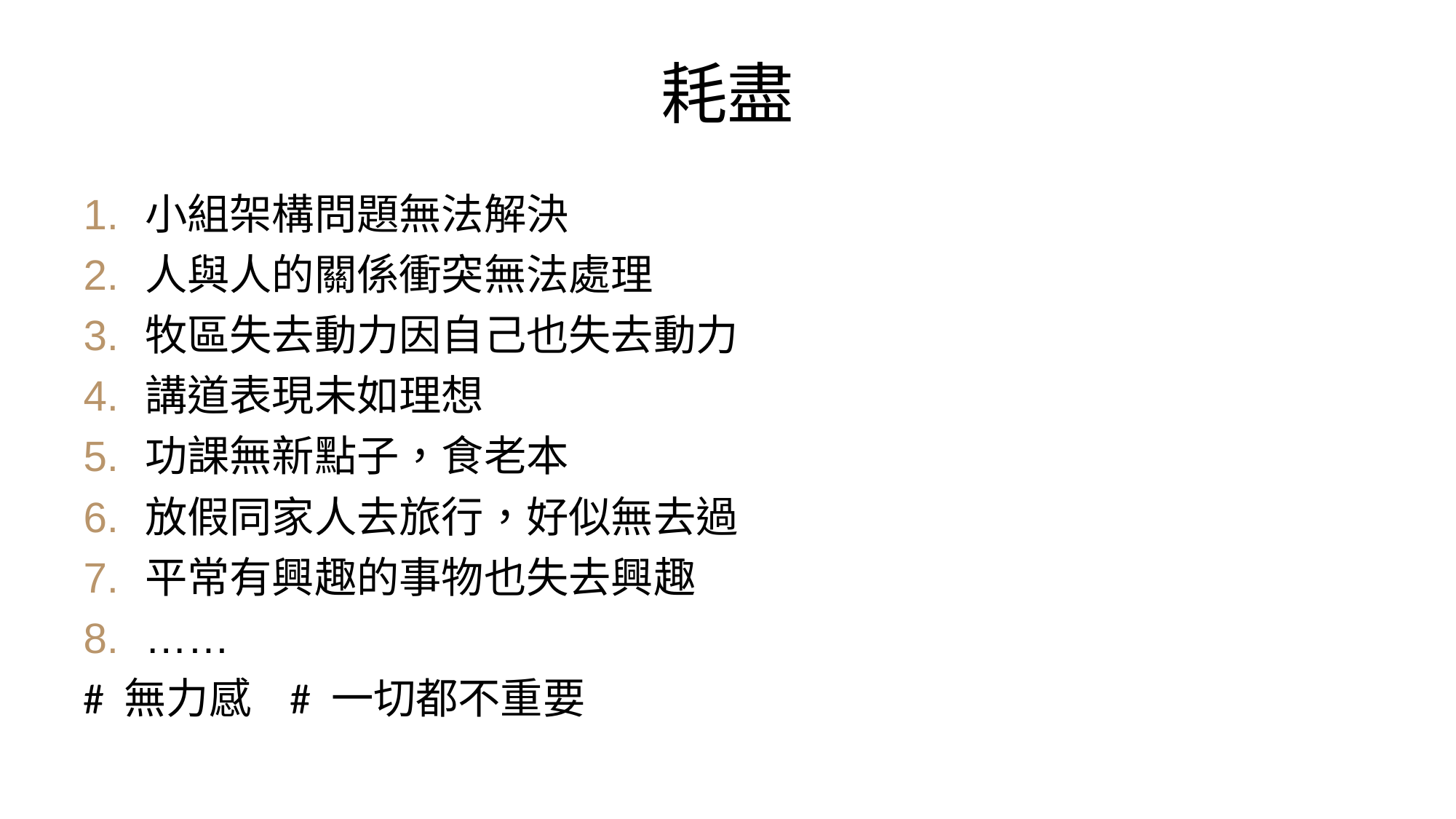

耗盡
小組架構問題無法解決
人與人的關係衝突無法處理
牧區失去動力因自己也失去動力
講道表現未如理想
功課無新點子，食老本
放假同家人去旅行，好似無去過
平常有興趣的事物也失去興趣
……
# 無力感   # 一切都不重要